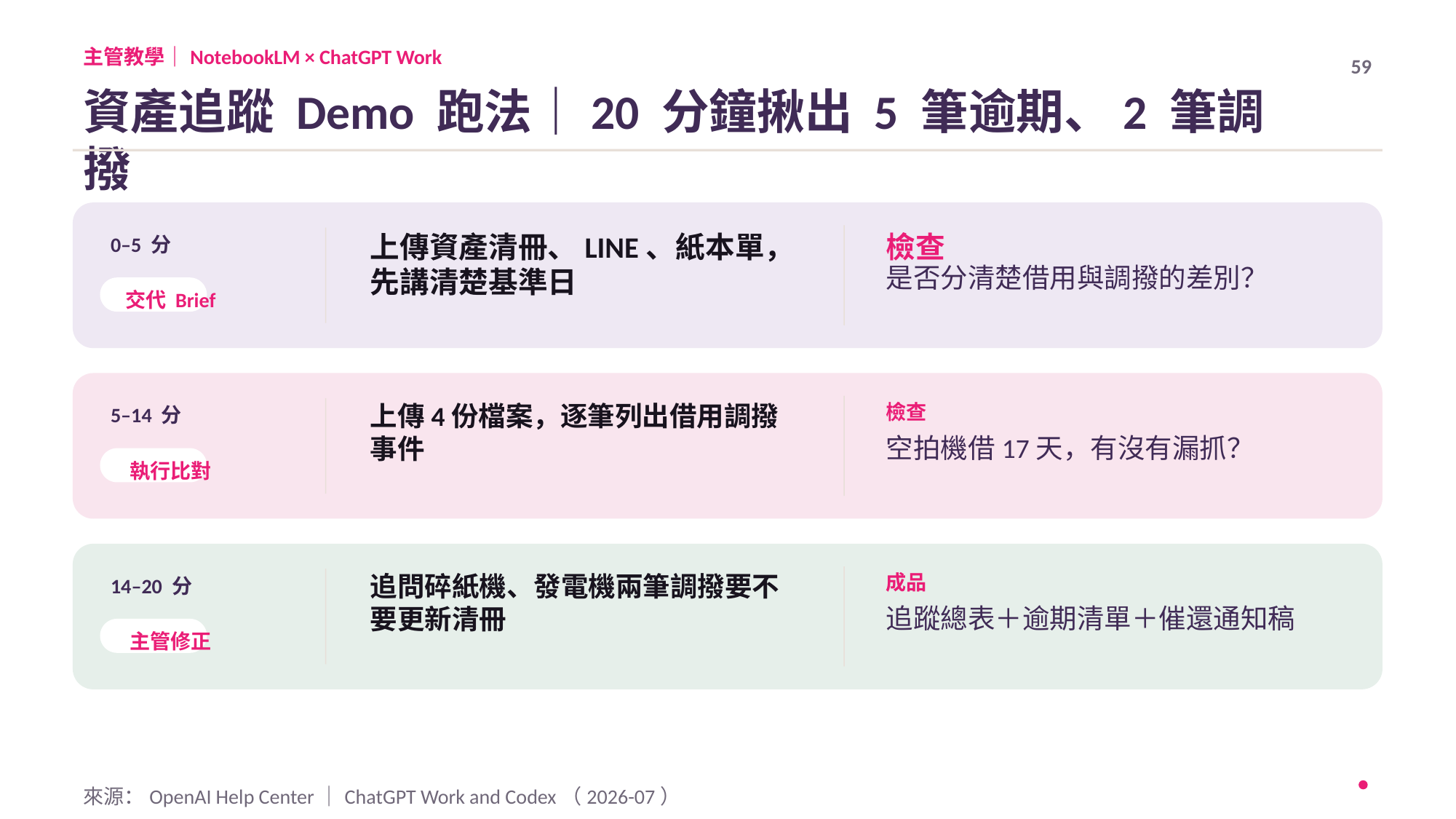

主管教學｜NotebookLM × ChatGPT Work
59
資產追蹤 Demo 跑法｜20 分鐘揪出 5 筆逾期、2 筆調撥

上傳資產清冊、LINE、紙本單，先講清楚基準日
檢查

0–5 分

是否分清楚借用與調撥的差別？

交代 Brief

上傳4份檔案，逐筆列出借用調撥事件
檢查

5–14 分

空拍機借17天，有沒有漏抓？

執行比對

追問碎紙機、發電機兩筆調撥要不要更新清冊
成品

14–20 分

追蹤總表＋逾期清單＋催還通知稿

主管修正
來源：OpenAI Help Center｜ChatGPT Work and Codex（2026-07）